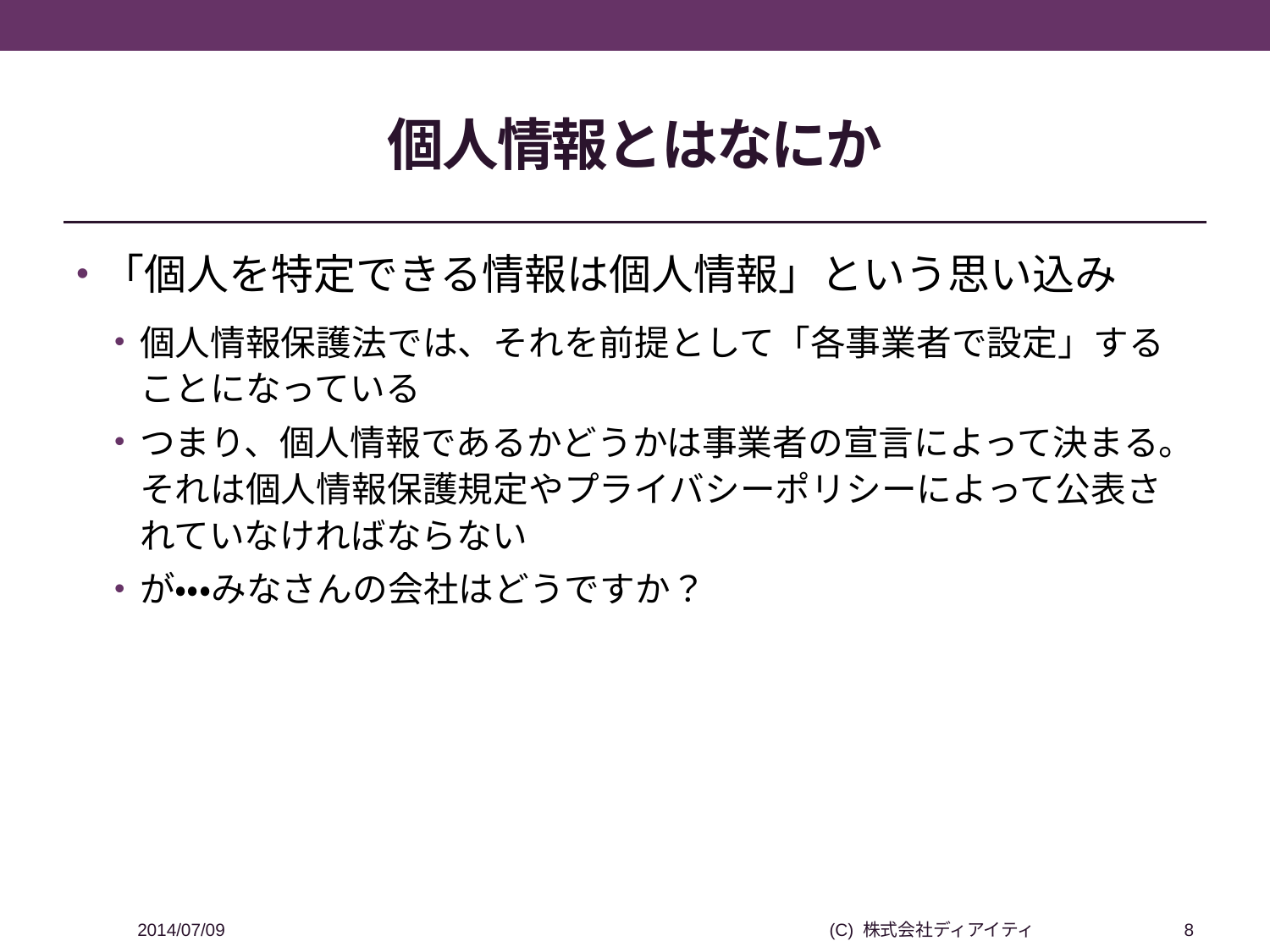

# 個人情報とはなにか
「個人を特定できる情報は個人情報」という思い込み
個人情報保護法では、それを前提として「各事業者で設定」することになっている
つまり、個人情報であるかどうかは事業者の宣言によって決まる。それは個人情報保護規定やプライバシーポリシーによって公表されていなければならない
が・・・みなさんの会社はどうですか？
2014/07/09
(C) 株式会社ディアイティ
8